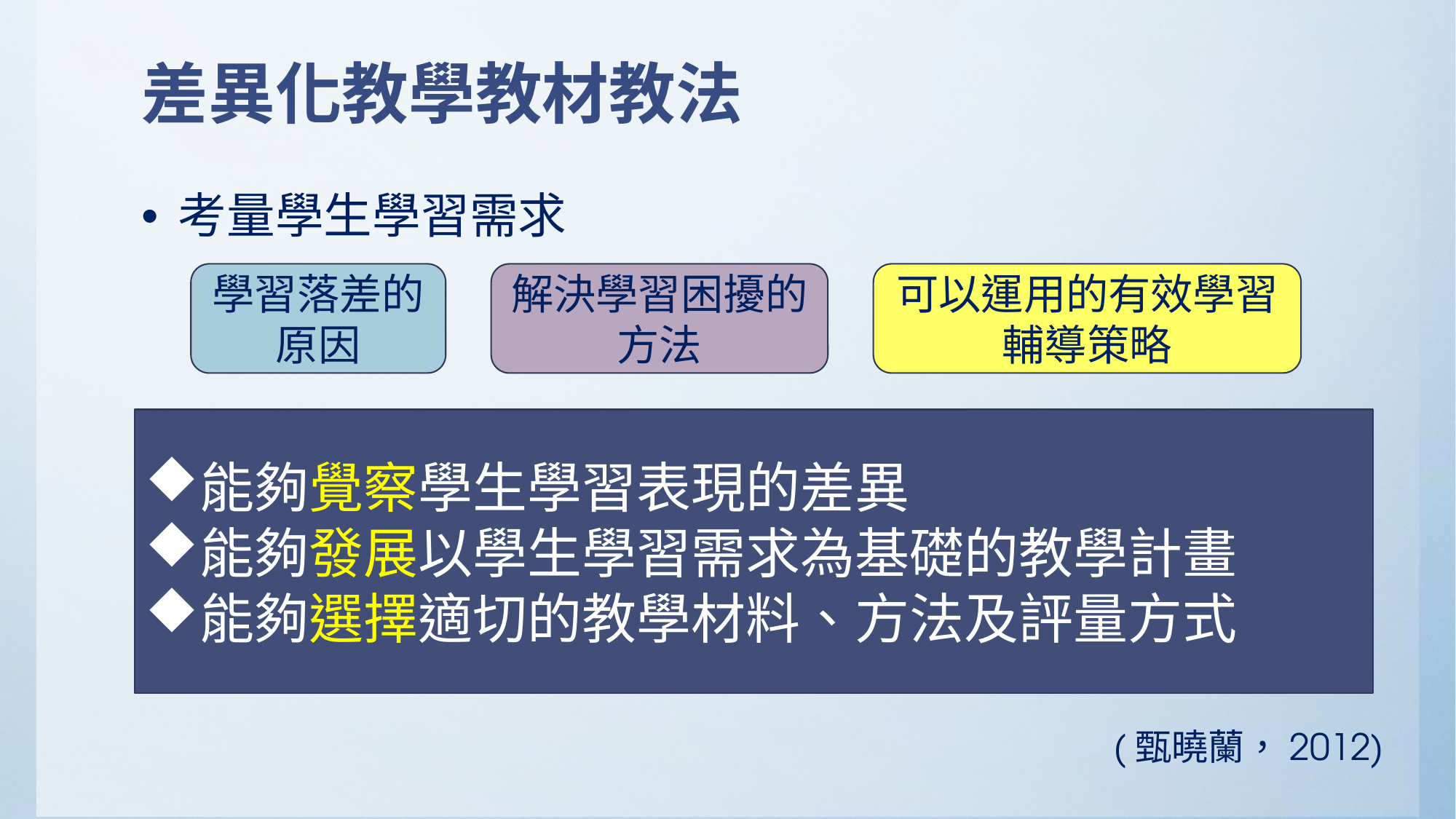

# 差異化教學教材教法
考量學生學習需求
學習落差的原因
解決學習困擾的方法
可以運用的有效學習輔導策略
能夠覺察學生學習表現的差異
能夠發展以學生學習需求為基礎的教學計畫
能夠選擇適切的教學材料、方法及評量方式
(甄曉蘭，2012)